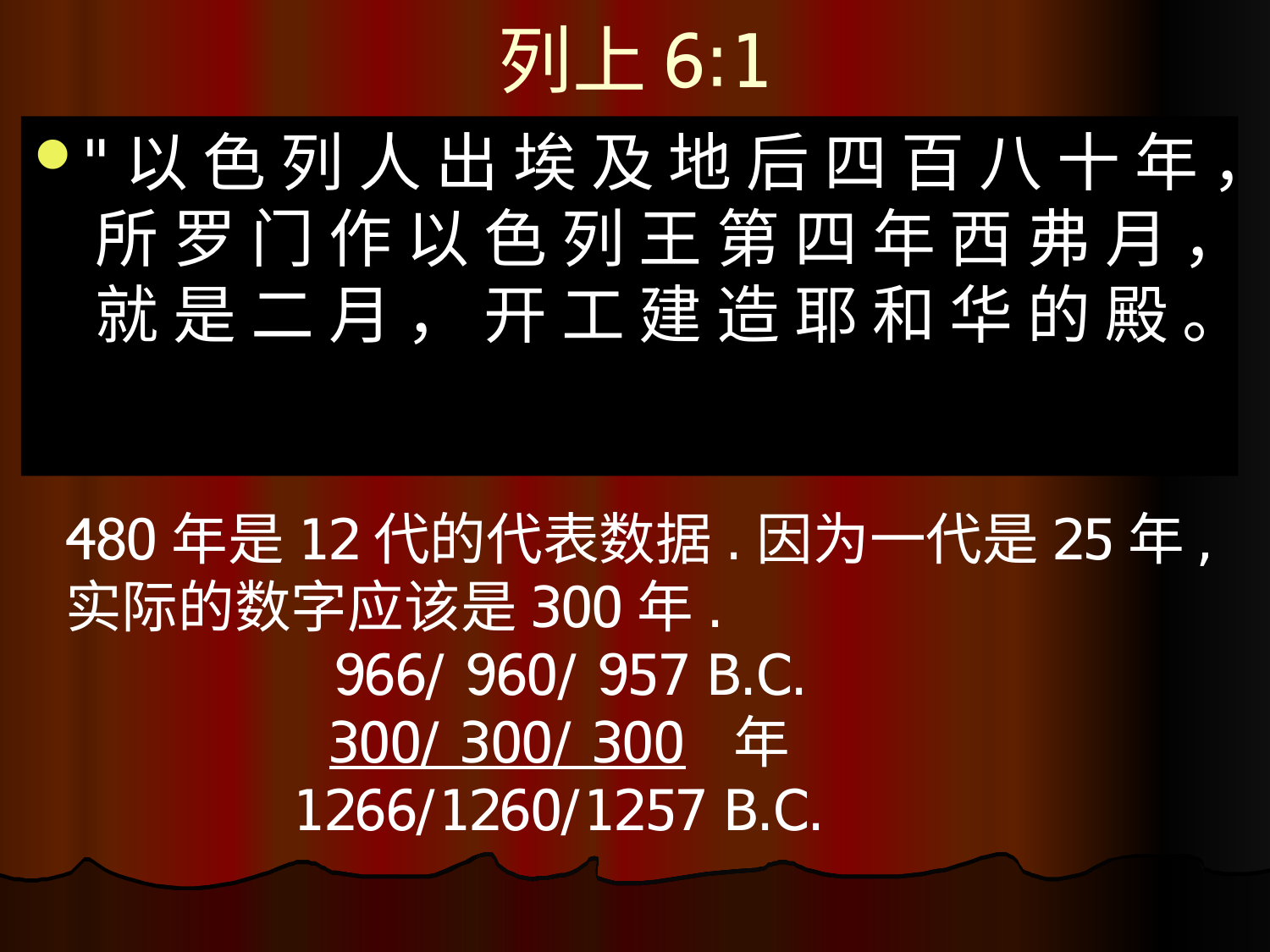

# 列上6:1
"以 色 列 人 出 埃 及 地 后 四 百 八 十 年 ， 所 罗 门 作 以 色 列 王 第 四 年 西 弗 月 ， 就 是 二 月 ， 开 工 建 造 耶 和 华 的 殿 。
480年是12代的代表数据.因为一代是25年,实际的数字应该是300年.
                           966/ 960/ 957 B.C.
               300/ 300/ 300  年
             1266/1260/1257 B.C.